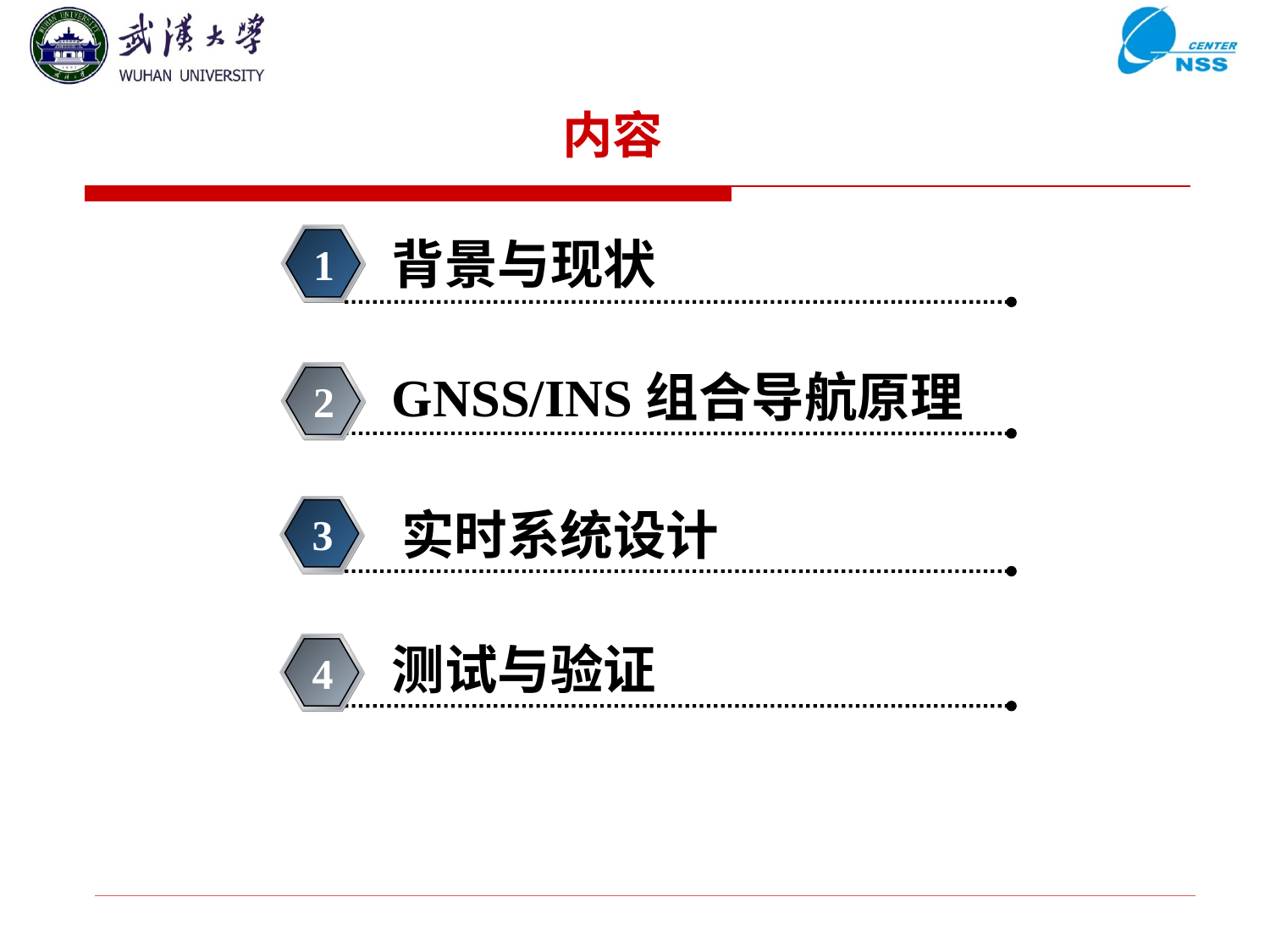

内容
背景与现状

1

GNSS/INS组合导航原理

2

实时系统设计

3

测试与验证

4